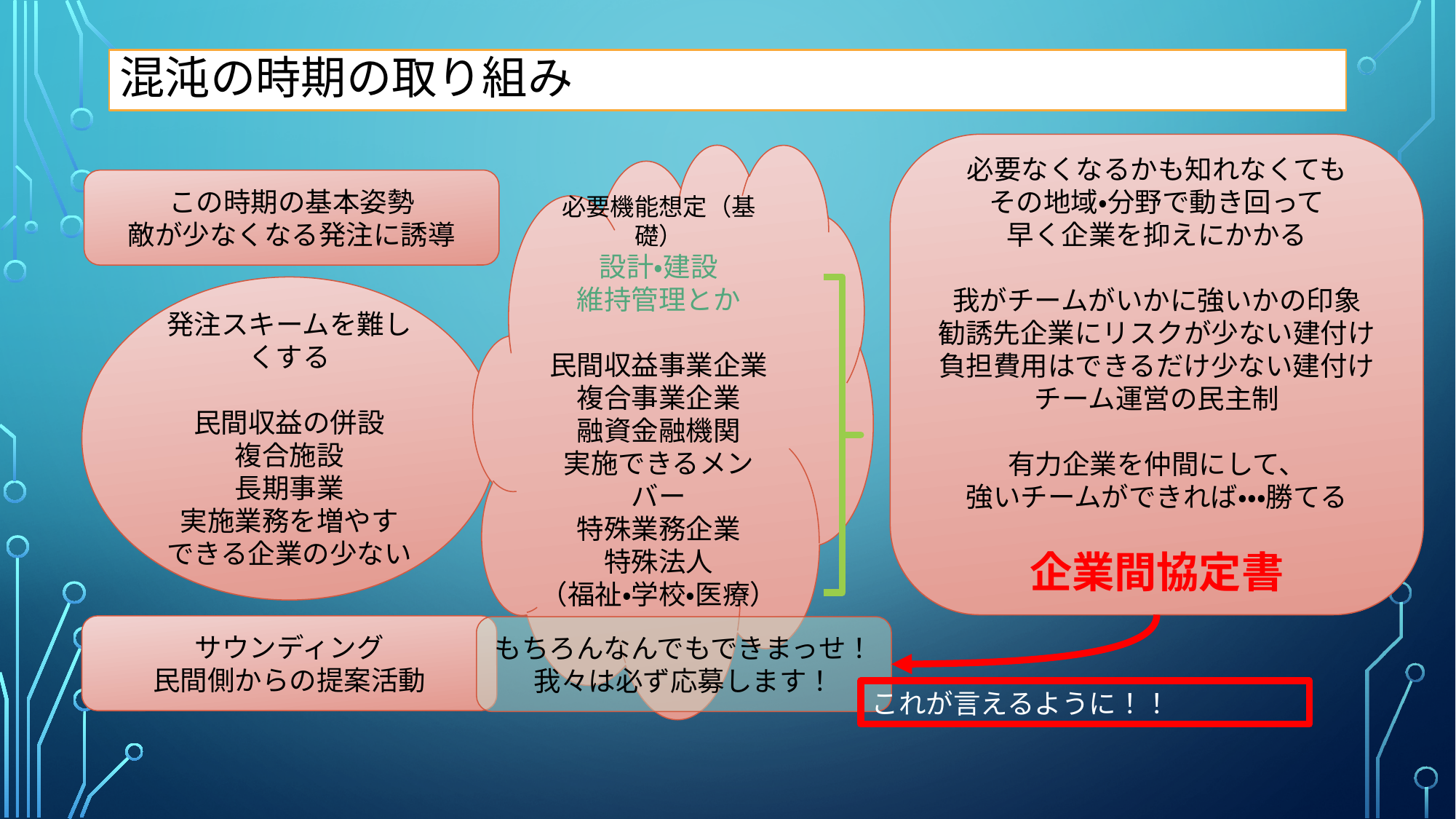

# 混沌の時期の取り組み
必要なくなるかも知れなくても
その地域・分野で動き回って
早く企業を抑えにかかる

我がチームがいかに強いかの印象
勧誘先企業にリスクが少ない建付け
負担費用はできるだけ少ない建付け
チーム運営の民主制

有力企業を仲間にして、
強いチームができれば・・・勝てる

企業間協定書
必要機能想定（基礎）
設計・建設
維持管理とか

民間収益事業企業
複合事業企業
融資金融機関
実施できるメンバー
特殊業務企業
特殊法人
（福祉・学校・医療）

この時期の基本姿勢
敵が少なくなる発注に誘導
発注スキームを難しくする

民間収益の併設
複合施設
長期事業
実施業務を増やす
できる企業の少ない

サウンディング
民間側からの提案活動
もちろんなんでもできまっせ！
我々は必ず応募します！
これが言えるように！！